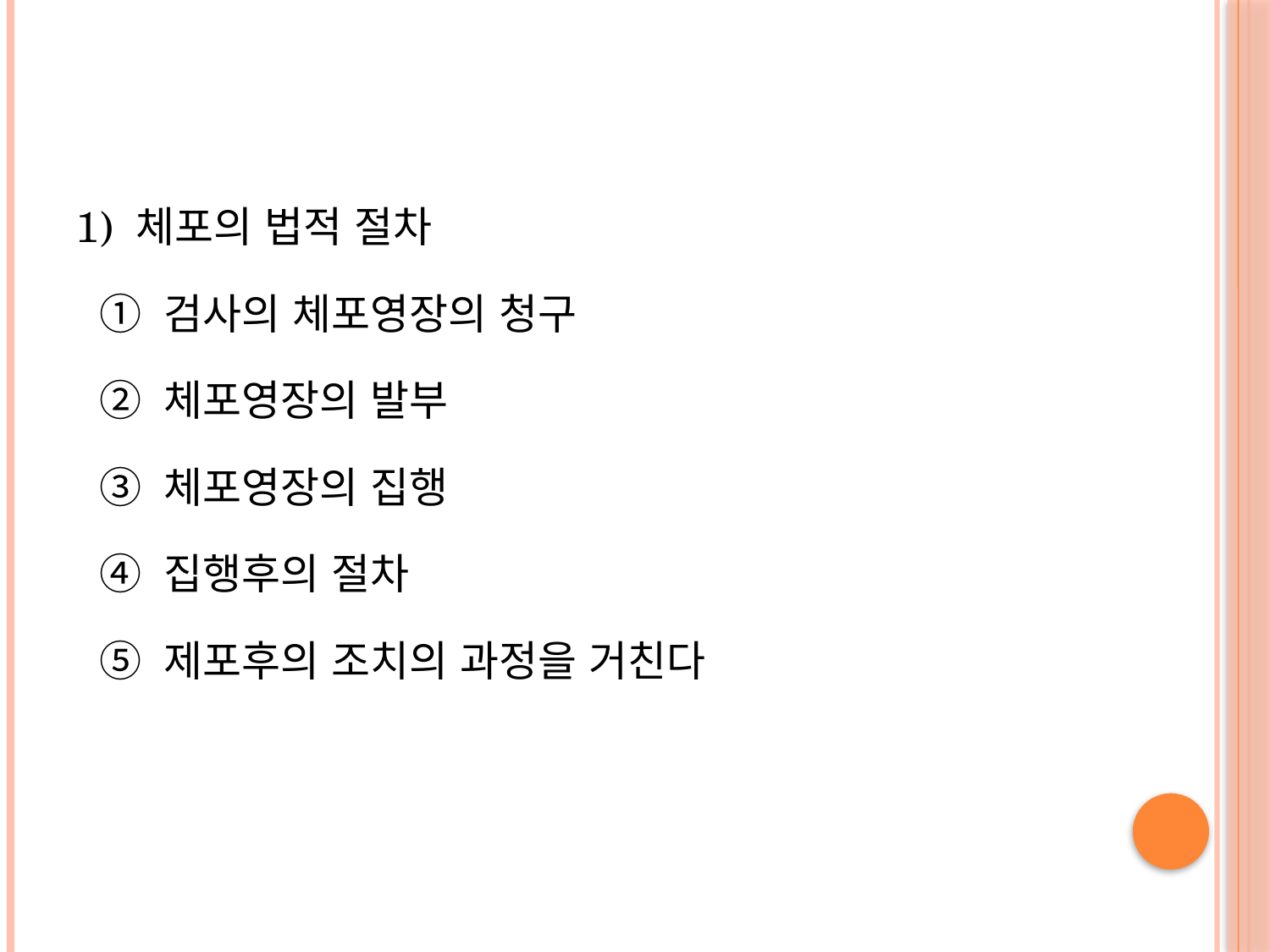

#
1) 체포의 법적 절차
  ① 검사의 체포영장의 청구
  ② 체포영장의 발부
  ③ 체포영장의 집행
  ④ 집행후의 절차
  ⑤ 제포후의 조치의 과정을 거친다